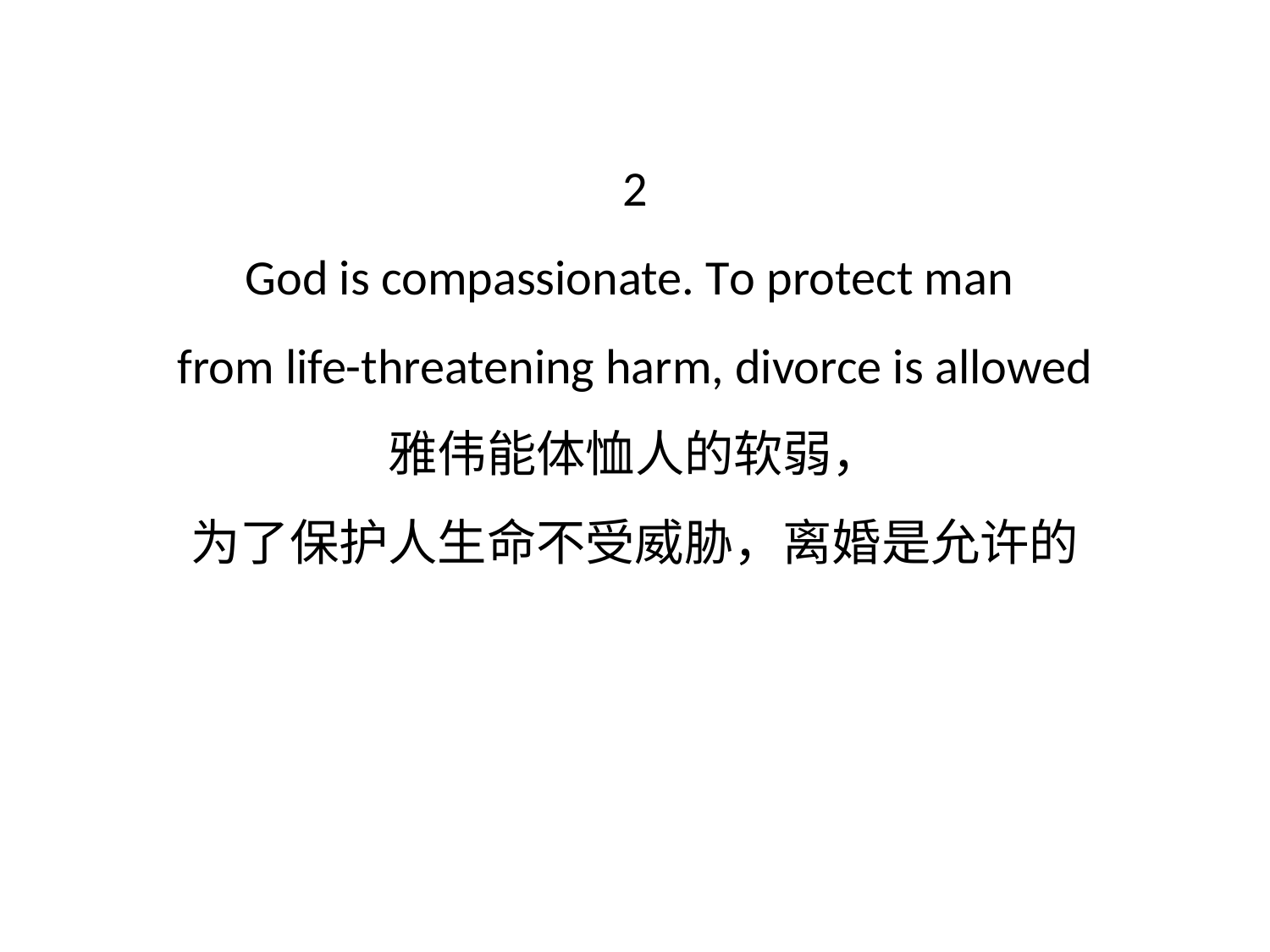

# 2 God is compassionate. To protect man from life-threatening harm, divorce is allowed 雅伟能体恤人的软弱， 为了保护人生命不受威胁，离婚是允许的